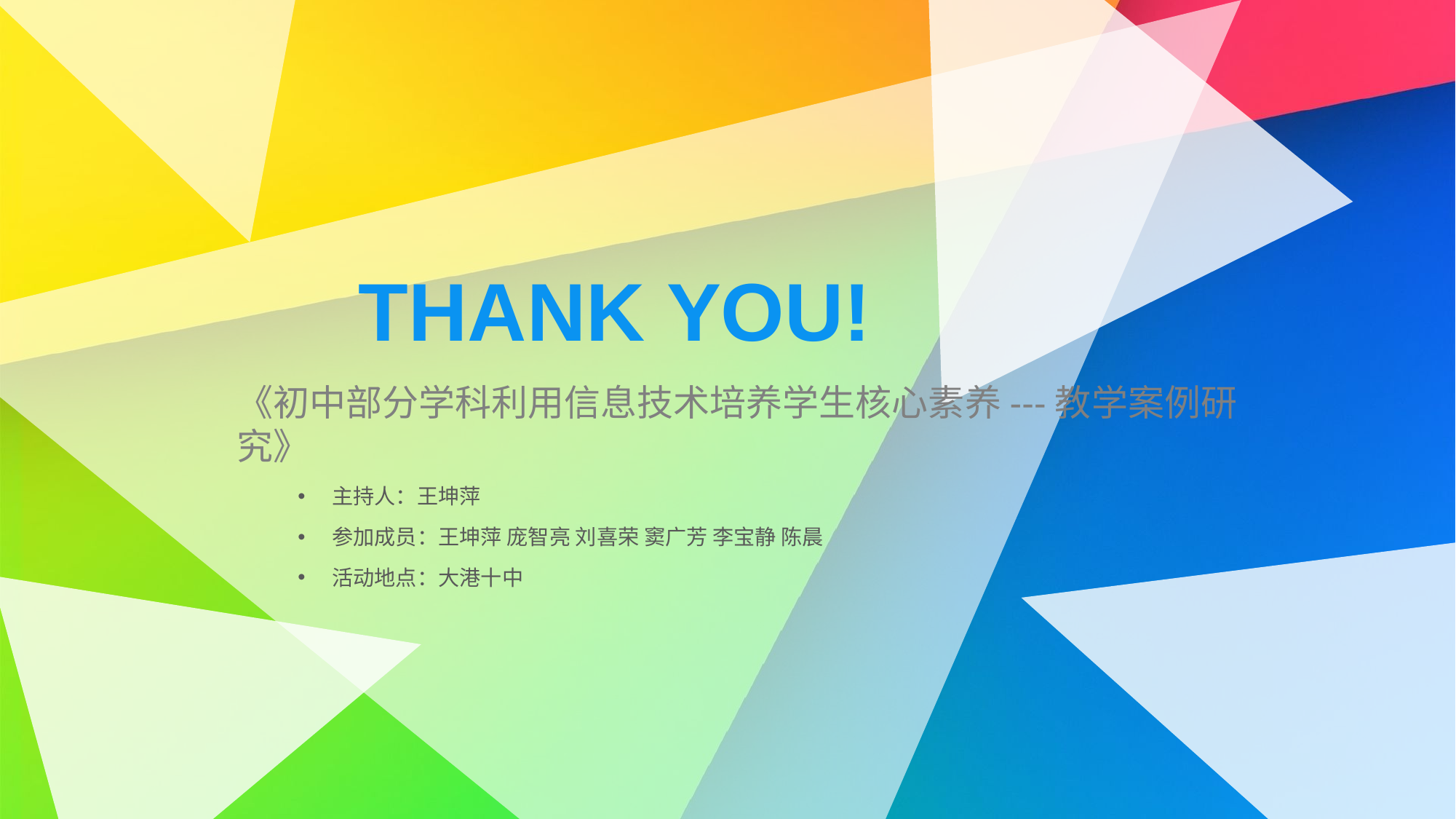

THANK YOU!
《初中部分学科利用信息技术培养学生核心素养---教学案例研究》
主持人：王坤萍
参加成员：王坤萍 庞智亮 刘喜荣 窦广芳 李宝静 陈晨
活动地点：大港十中